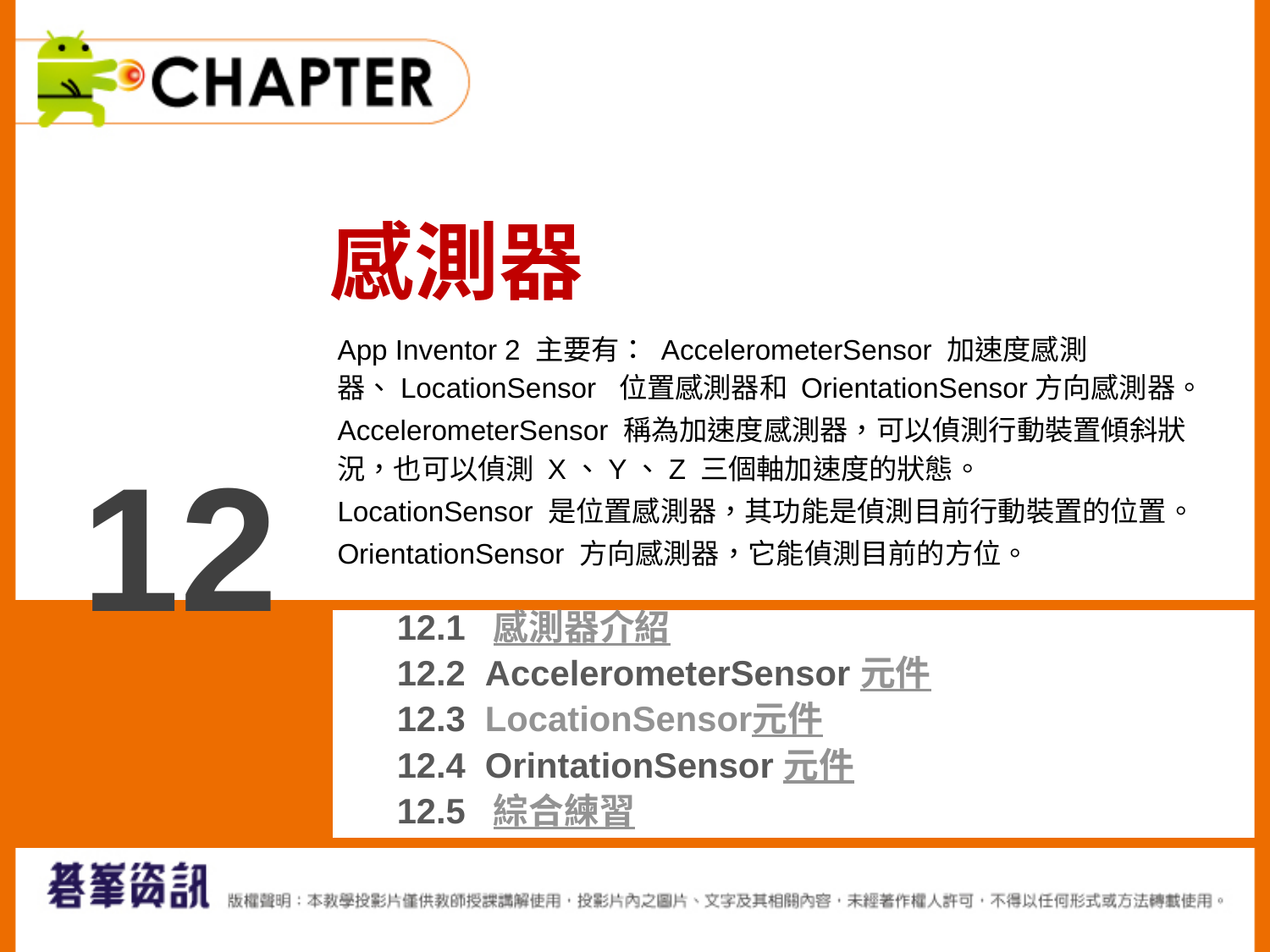

感測器
App Inventor 2 主要有： AccelerometerSensor 加速度感測器、LocationSensor  位置感測器和 OrientationSensor方向感測器。
AccelerometerSensor 稱為加速度感測器，可以偵測行動裝置傾斜狀況，也可以偵測 X、Y、Z 三個軸加速度的狀態。
LocationSensor 是位置感測器，其功能是偵測目前行動裝置的位置。
OrientationSensor 方向感測器，它能偵測目前的方位。
12
12.1  感測器介紹
12.2  AccelerometerSensor 元件
12.3  LocationSensor元件
12.4  OrintationSensor 元件
12.5  綜合練習